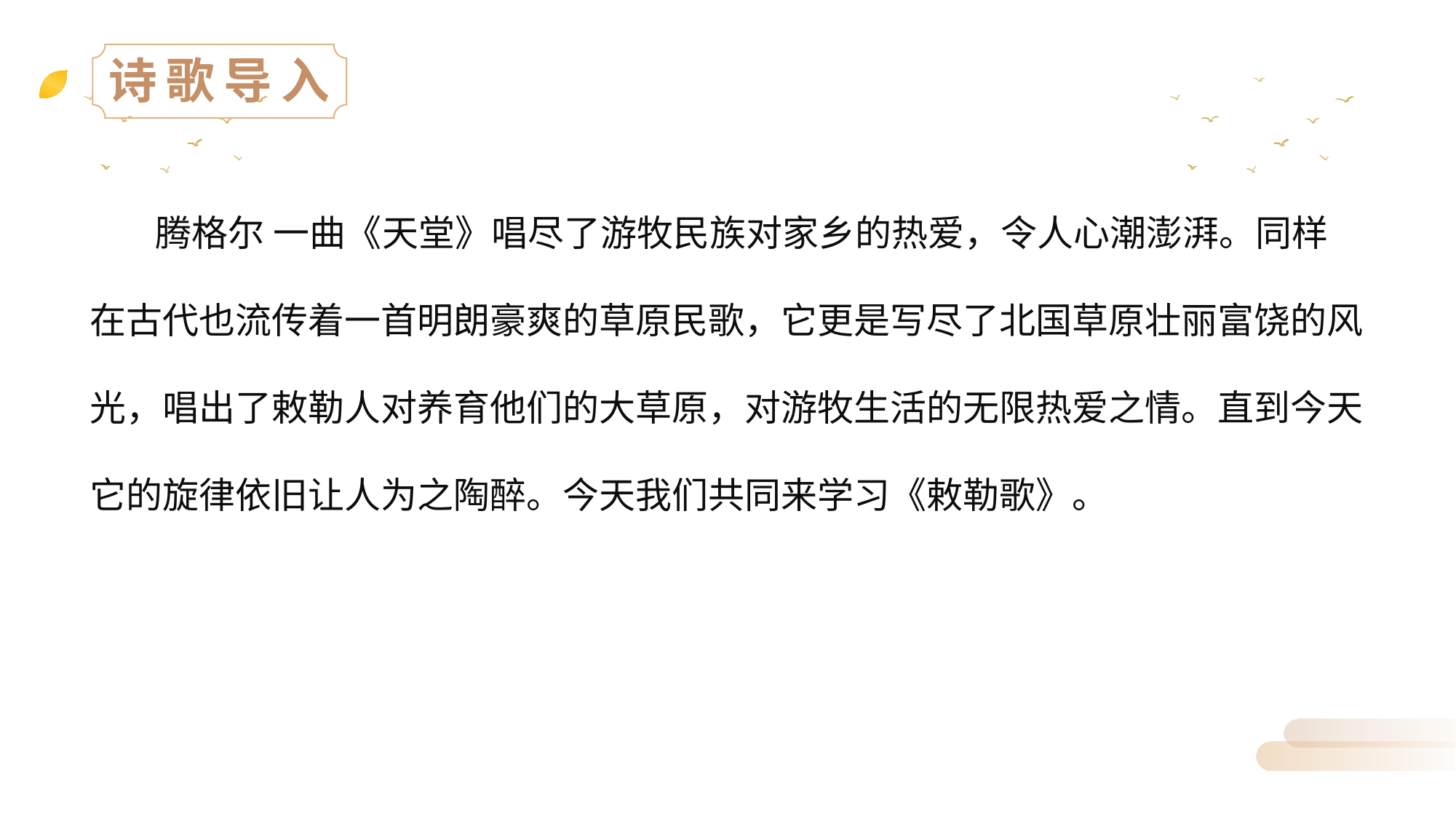

诗歌导入
       腾格尔 一曲《天堂》唱尽了游牧民族对家乡的热爱，令人心潮澎湃。同样在古代也流传着一首明朗豪爽的草原民歌，它更是写尽了北国草原壮丽富饶的风光，唱出了敕勒人对养育他们的大草原，对游牧生活的无限热爱之情。直到今天它的旋律依旧让人为之陶醉。今天我们共同来学习《敕勒歌》。